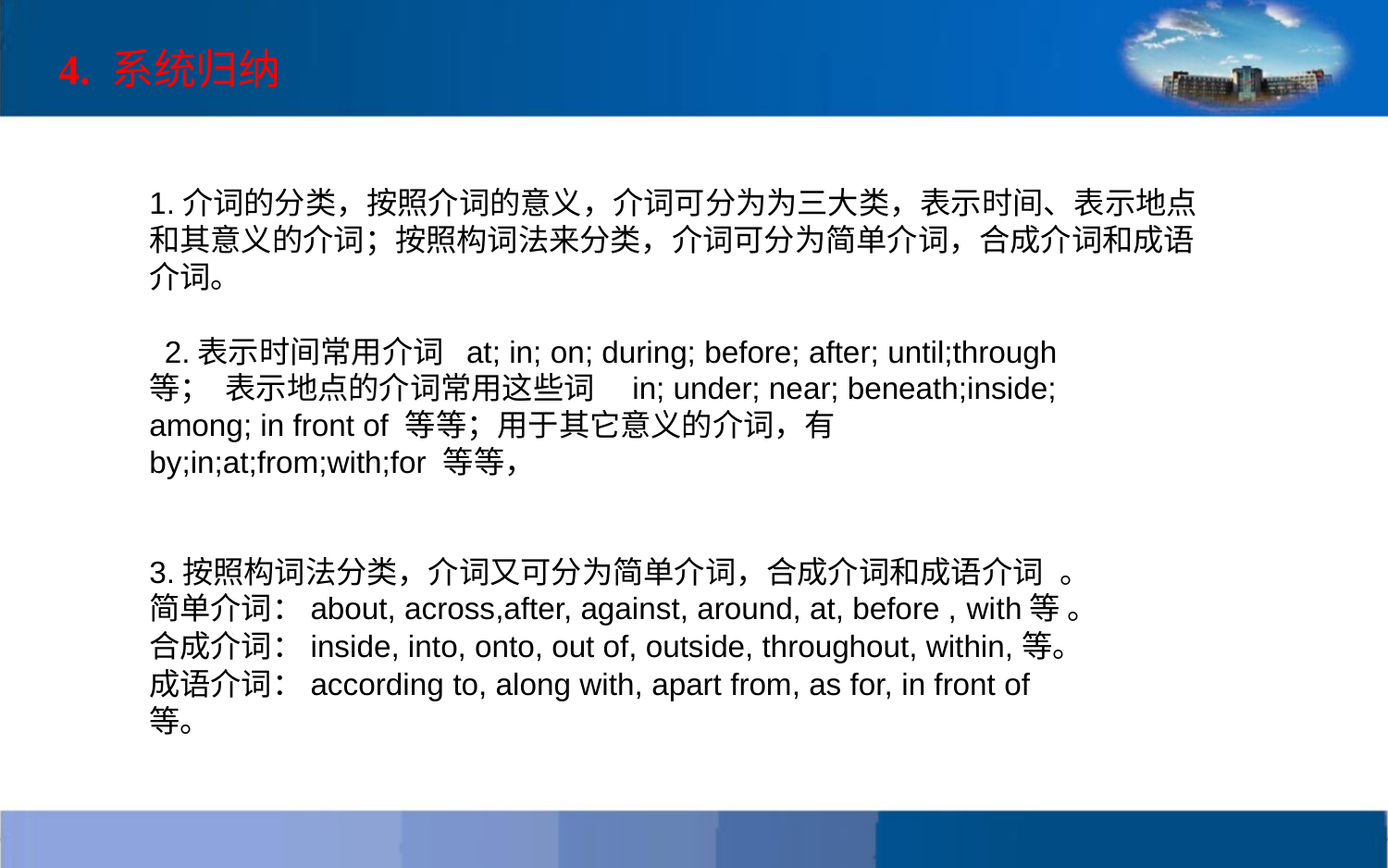

4. 系统归纳
1.介词的分类，按照介词的意义，介词可分为为三大类，表示时间、表示地点
和其意义的介词；按照构词法来分类，介词可分为简单介词，合成介词和成语
介词。
2.表示时间常用介词 at; in; on; during; before; after; until;through
等； 表示地点的介词常用这些词 in; under; near; beneath;inside;
among; in front of 等等；用于其它意义的介词，有
by;in;at;from;with;for 等等，
3.按照构词法分类，介词又可分为简单介词，合成介词和成语介词 。
简单介词：about, across,after, against, around, at, before , with等 。
合成介词：inside, into, onto, out of, outside, throughout, within,等。
成语介词：according to, along with, apart from, as for, in front of
等。